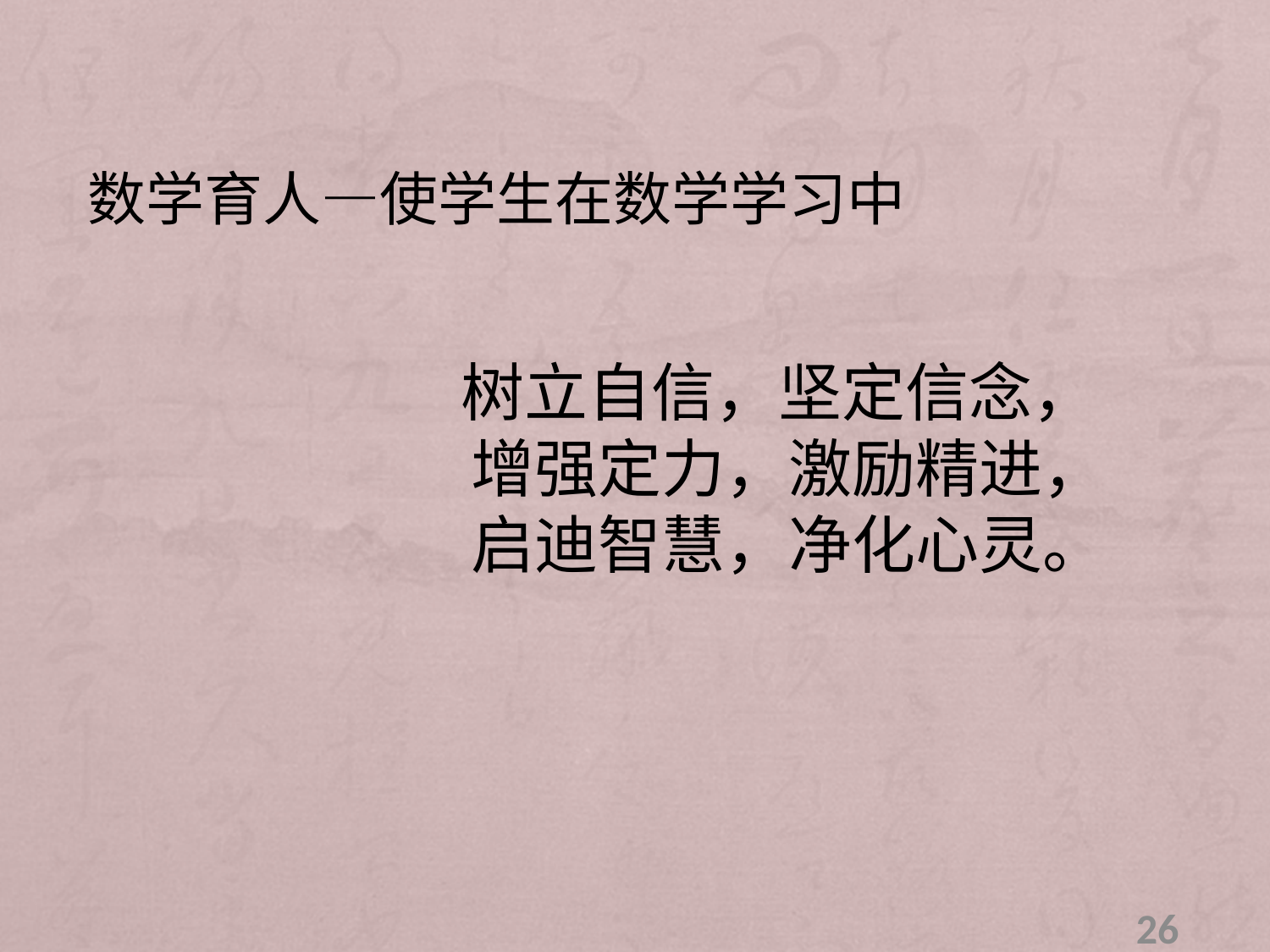

数学育人—使学生在数学学习中

                       树立自信，坚定信念，
                     增强定力，激励精进，
                     启迪智慧，净化心灵。
26